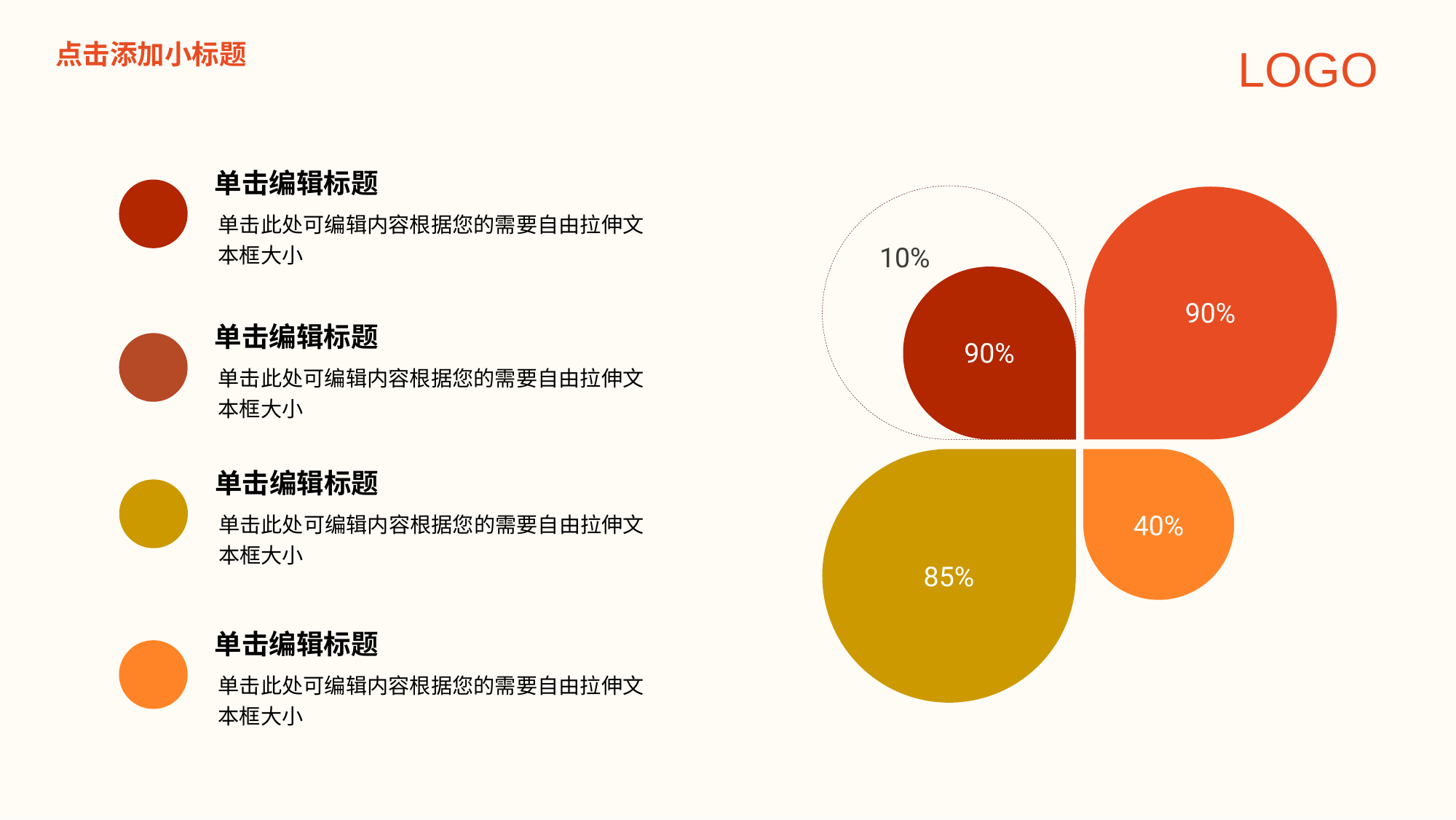

点击添加小标题
LOGO
单击编辑标题

单击此处可编辑内容根据您的需要自由拉伸文本框大小

10%

90%
90%

40%
85%
单击编辑标题

单击此处可编辑内容根据您的需要自由拉伸文本框大小
单击编辑标题

单击此处可编辑内容根据您的需要自由拉伸文本框大小
单击编辑标题

单击此处可编辑内容根据您的需要自由拉伸文本框大小